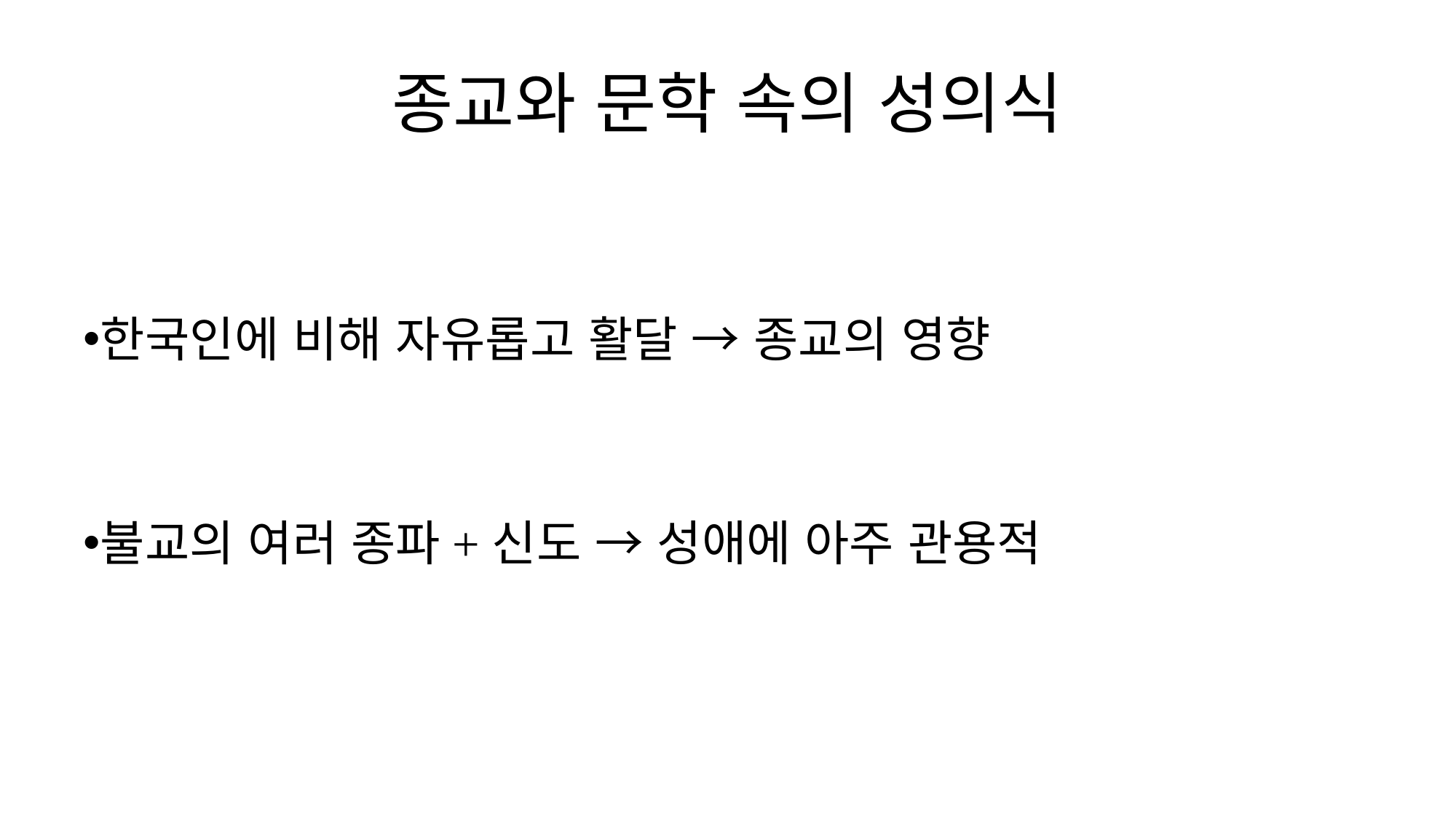

# 종교와 문학 속의 성의식

한국인에 비해 자유롭고 활달 → 종교의 영향

불교의 여러 종파+신도 → 성애에 아주 관용적